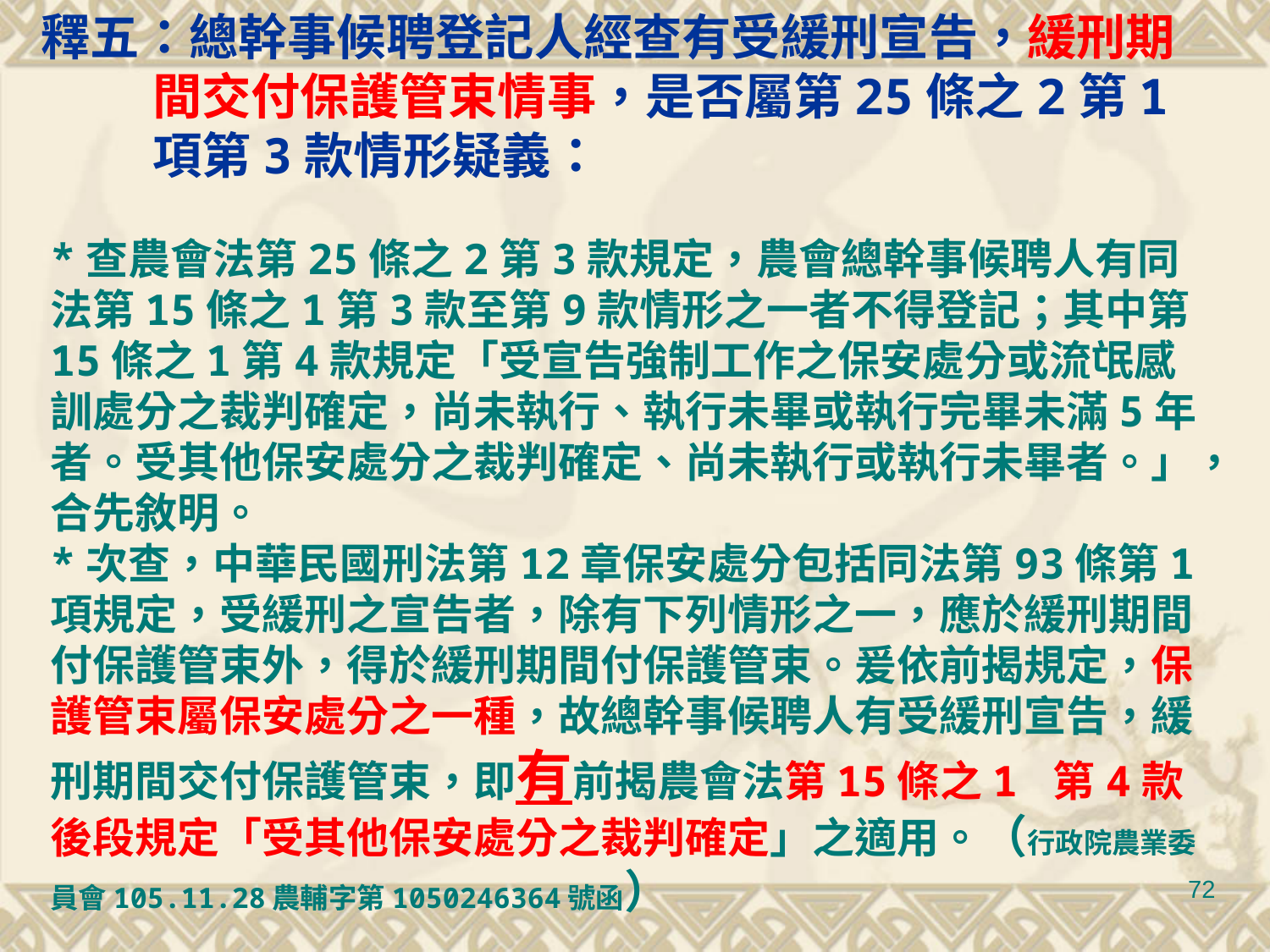

釋五：總幹事候聘登記人經查有受緩刑宣告，緩刑期間交付保護管束情事，是否屬第25條之2第1項第3款情形疑義：
*查農會法第25條之2第3款規定，農會總幹事候聘人有同法第15條之1第3款至第9款情形之一者不得登記；其中第15條之1第4款規定「受宣告強制工作之保安處分或流氓感訓處分之裁判確定，尚未執行、執行未畢或執行完畢未滿5年者。受其他保安處分之裁判確定、尚未執行或執行未畢者。」，合先敘明。
*次查，中華民國刑法第12章保安處分包括同法第93條第1項規定，受緩刑之宣告者，除有下列情形之一，應於緩刑期間付保護管束外，得於緩刑期間付保護管束。爰依前揭規定，保護管束屬保安處分之一種，故總幹事候聘人有受緩刑宣告，緩刑期間交付保護管束，即有前揭農會法第15條之1 第4款後段規定「受其他保安處分之裁判確定」之適用。（行政院農業委員會105.11.28農輔字第1050246364號函）
72